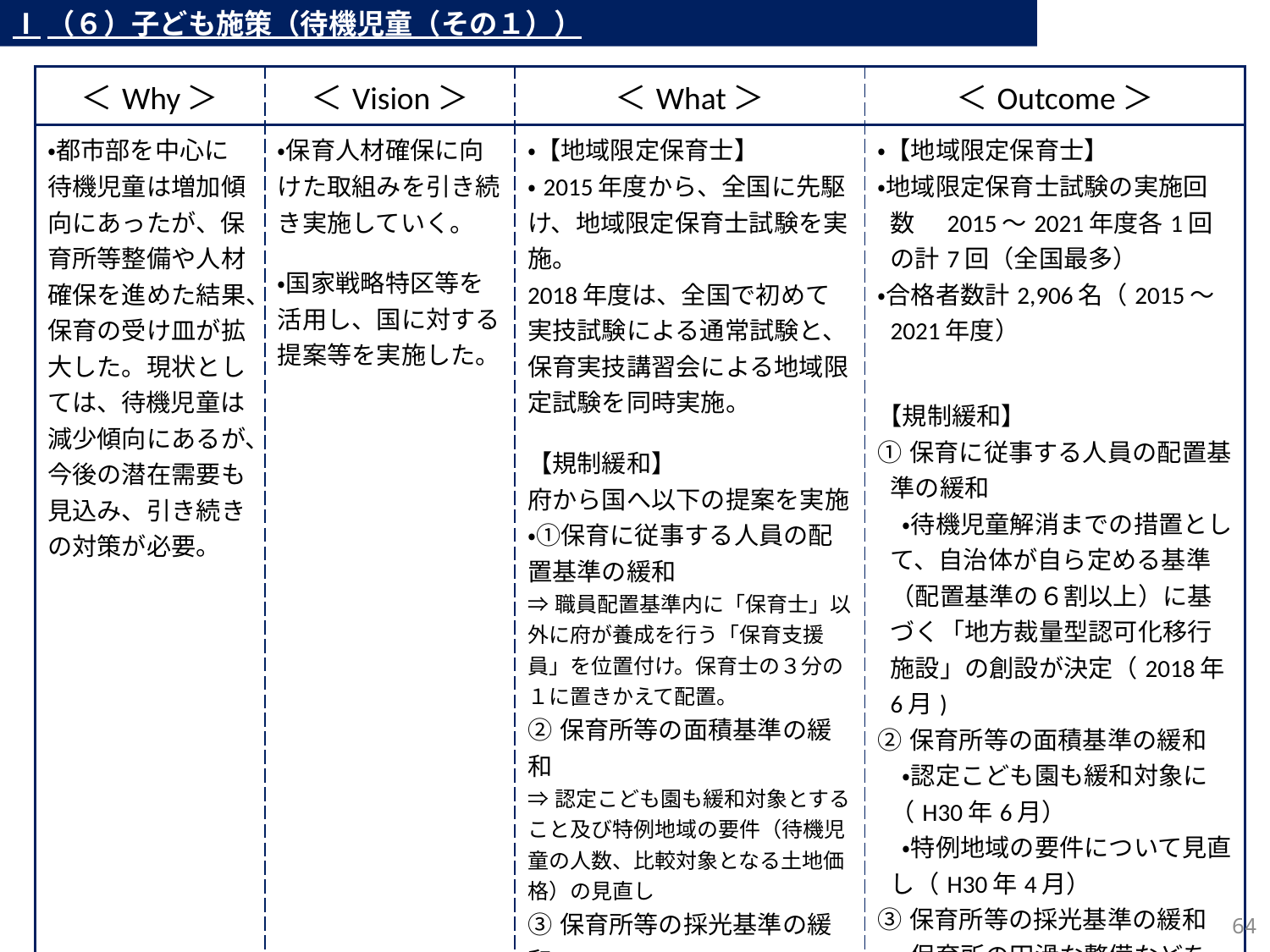

Ⅰ（６）子ども施策（待機児童（その１））
| ＜Why＞ | ＜Vision＞ | ＜What＞ | ＜Outcome＞ |
| --- | --- | --- | --- |
| ・都市部を中心に待機児童は増加傾向にあったが、保育所等整備や人材確保を進めた結果、保育の受け皿が拡大した。現状としては、待機児童は減少傾向にあるが、今後の潜在需要も見込み、引き続きの対策が必要。 | ・保育人材確保に向けた取組みを引き続き実施していく。 ・国家戦略特区等を活用し、国に対する提案等を実施した。 | ・【地域限定保育士】 ・2015年度から、全国に先駆け、地域限定保育士試験を実施。 2018年度は、全国で初めて実技試験による通常試験と、保育実技講習会による地域限定試験を同時実施。 【規制緩和】 府から国へ以下の提案を実施 ・①保育に従事する人員の配置基準の緩和 ⇒職員配置基準内に「保育士」以外に府が養成を行う「保育支援員」を位置付け。保育士の３分の１に置きかえて配置。 ②保育所等の面積基準の緩和 ⇒認定こども園も緩和対象とすること及び特例地域の要件（待機児童の人数、比較対象となる土地価格）の見直し ③保育所等の採光基準の緩和 ⇒採光に有効な部分の面積の床面積に対する割合を緩和 | ・【地域限定保育士】 ・地域限定保育士試験の実施回数　2015～2021年度各1回の計7回（全国最多） ・合格者数計2,906名（2015～2021年度） 【規制緩和】 ①保育に従事する人員の配置基準の緩和 　・待機児童解消までの措置として、自治体が自ら定める基準（配置基準の６割以上）に基づく「地方裁量型認可化移行施設」の創設が決定（2018年6月) ②保育所等の面積基準の緩和 　・認定こども園も緩和対象に（H30年6月） 　・特例地域の要件について見直し（H30年4月） ③保育所等の採光基準の緩和 　・保育所の円滑な整備などを後押しするため、採光基準を緩和（2018年3月） |
64